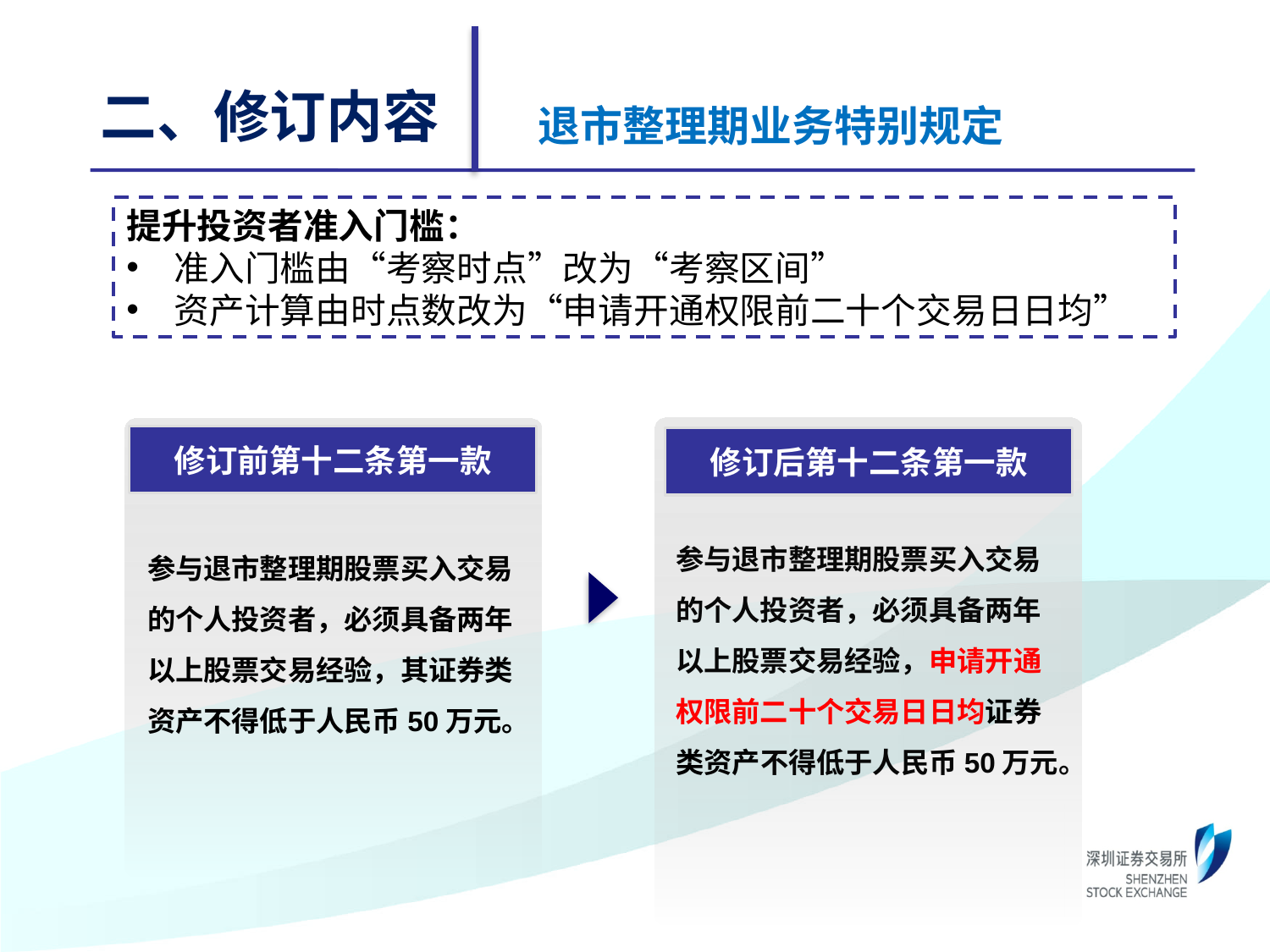

二、修订内容
退市整理期业务特别规定

提升投资者准入门槛：
准入门槛由“考察时点”改为“考察区间”
资产计算由时点数改为“申请开通权限前二十个交易日日均”

修订前第十二条第一款
参与退市整理期股票买入交易的个人投资者，必须具备两年以上股票交易经验，申请开通权限前二十个交易日日均证券类资产不得低于人民币50万元。
参与退市整理期股票买入交易的个人投资者，必须具备两年以上股票交易经验，其证券类资产不得低于人民币50万元。

修订后第十二条第一款